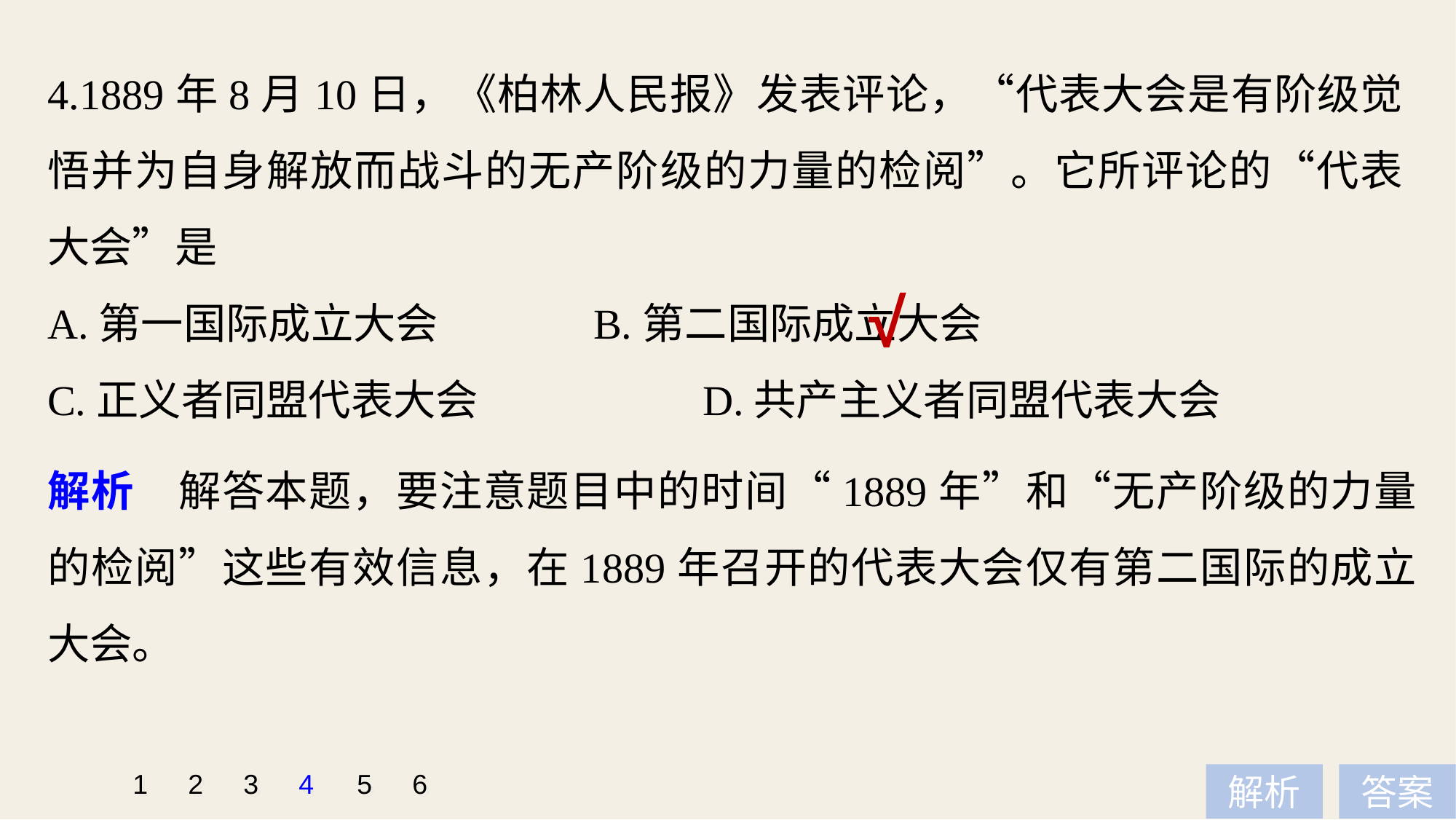

4.1889年8月10日，《柏林人民报》发表评论，“代表大会是有阶级觉悟并为自身解放而战斗的无产阶级的力量的检阅”。它所评论的“代表大会”是
A.第一国际成立大会  		B.第二国际成立大会
C.正义者同盟代表大会  		D.共产主义者同盟代表大会
√
解析　解答本题，要注意题目中的时间“1889年”和“无产阶级的力量的检阅”这些有效信息，在1889年召开的代表大会仅有第二国际的成立大会。
1
2
3
4
5
6
解析
答案